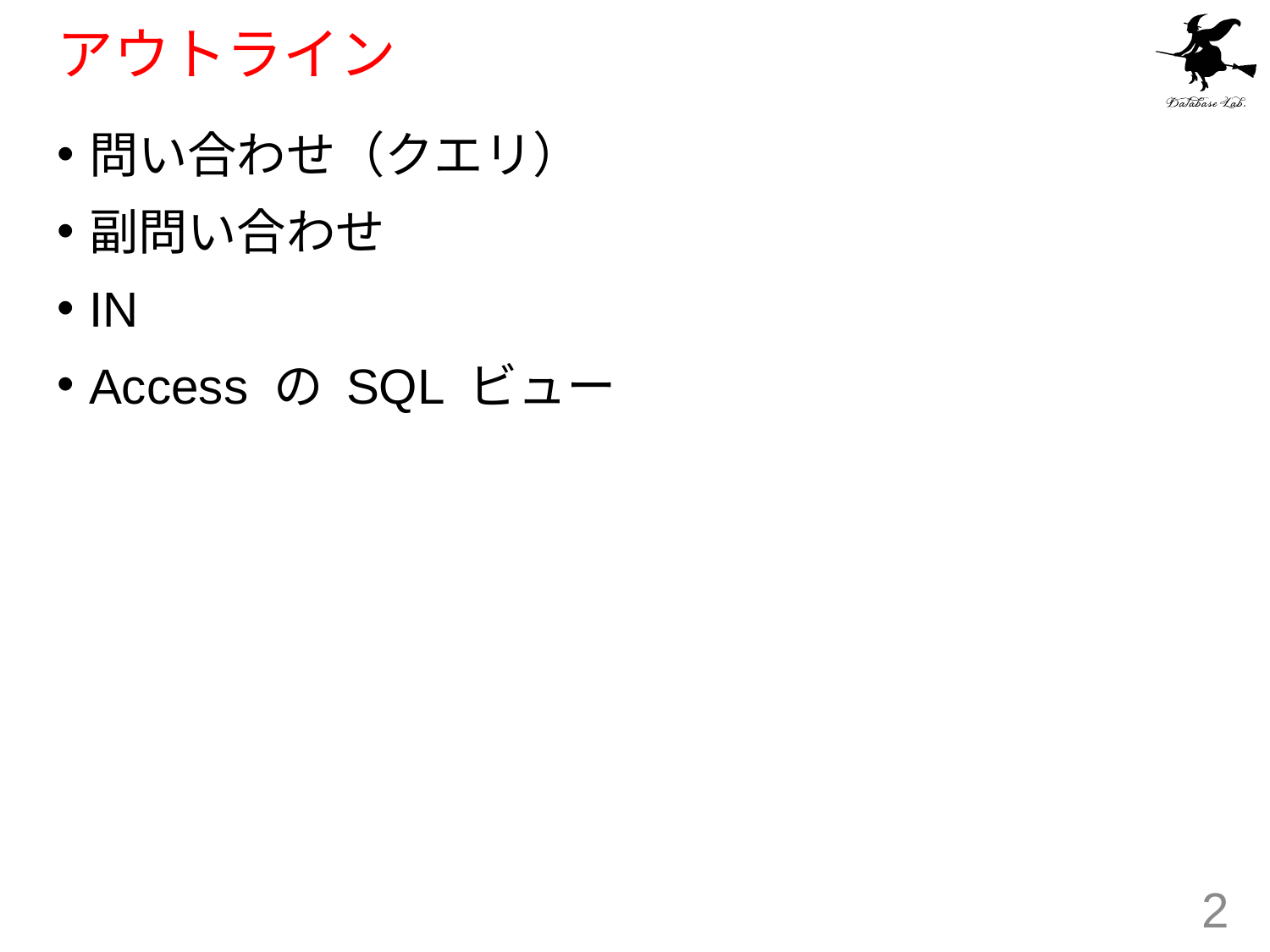

# アウトライン
問い合わせ（クエリ）
副問い合わせ
IN
Access の SQL ビュー
2